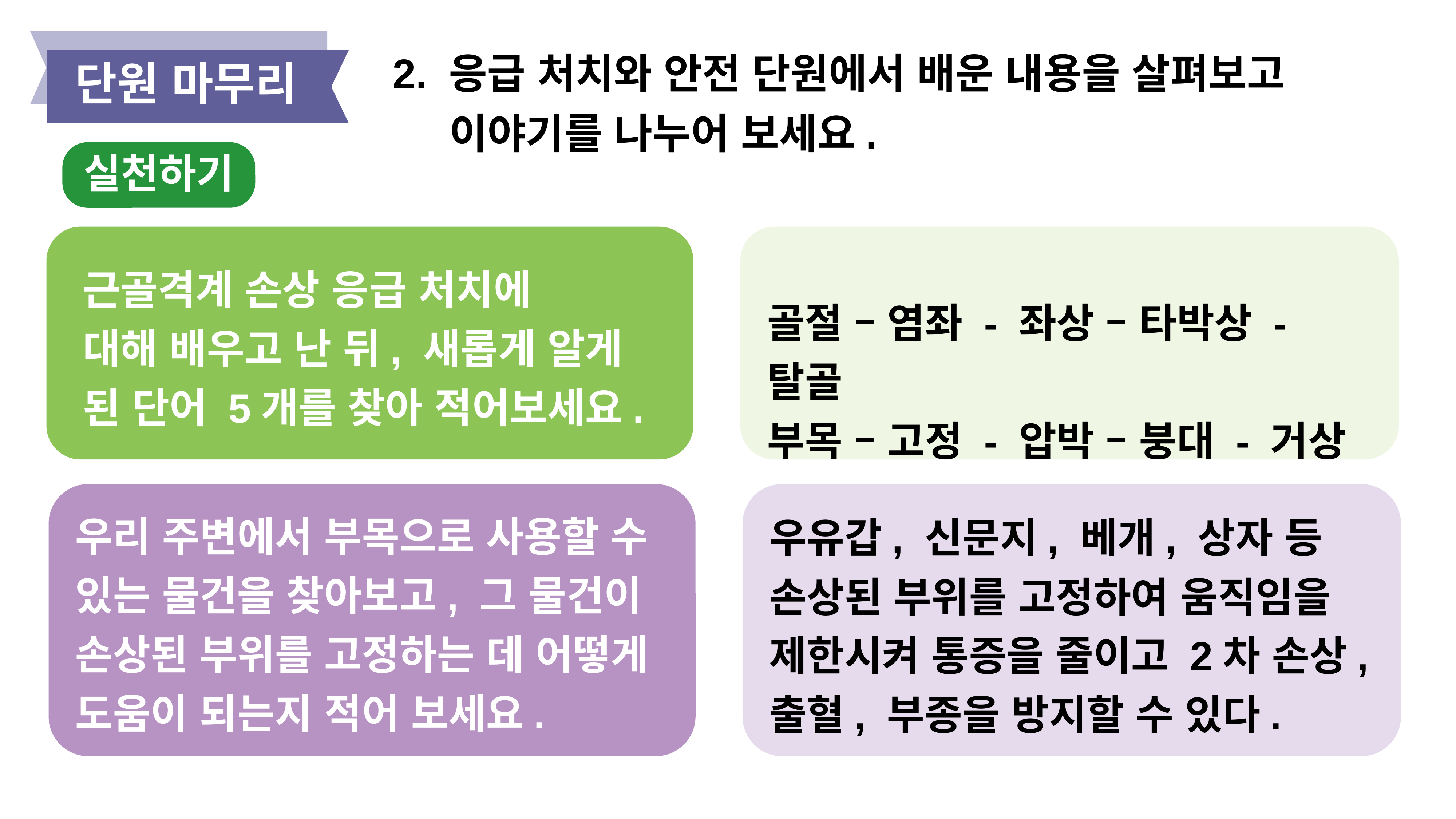

단원 마무리
2. 응급 처치와 안전 단원에서 배운 내용을 살펴보고
    이야기를 나누어 보세요.

실천하기

근골격계 손상 응급 처치에
대해 배우고 난 뒤, 새롭게 알게 된 단어 5개를 찾아 적어보세요.

골절 – 염좌 - 좌상 – 타박상 - 탈골
부목 – 고정 - 압박 – 붕대 - 거상

우리 주변에서 부목으로 사용할 수 있는 물건을 찾아보고, 그 물건이 손상된 부위를 고정하는 데 어떻게 도움이 되는지 적어 보세요.

우유갑, 신문지, 베개, 상자 등
손상된 부위를 고정하여 움직임을 제한시켜 통증을 줄이고 2차 손상, 출혈, 부종을 방지할 수 있다.